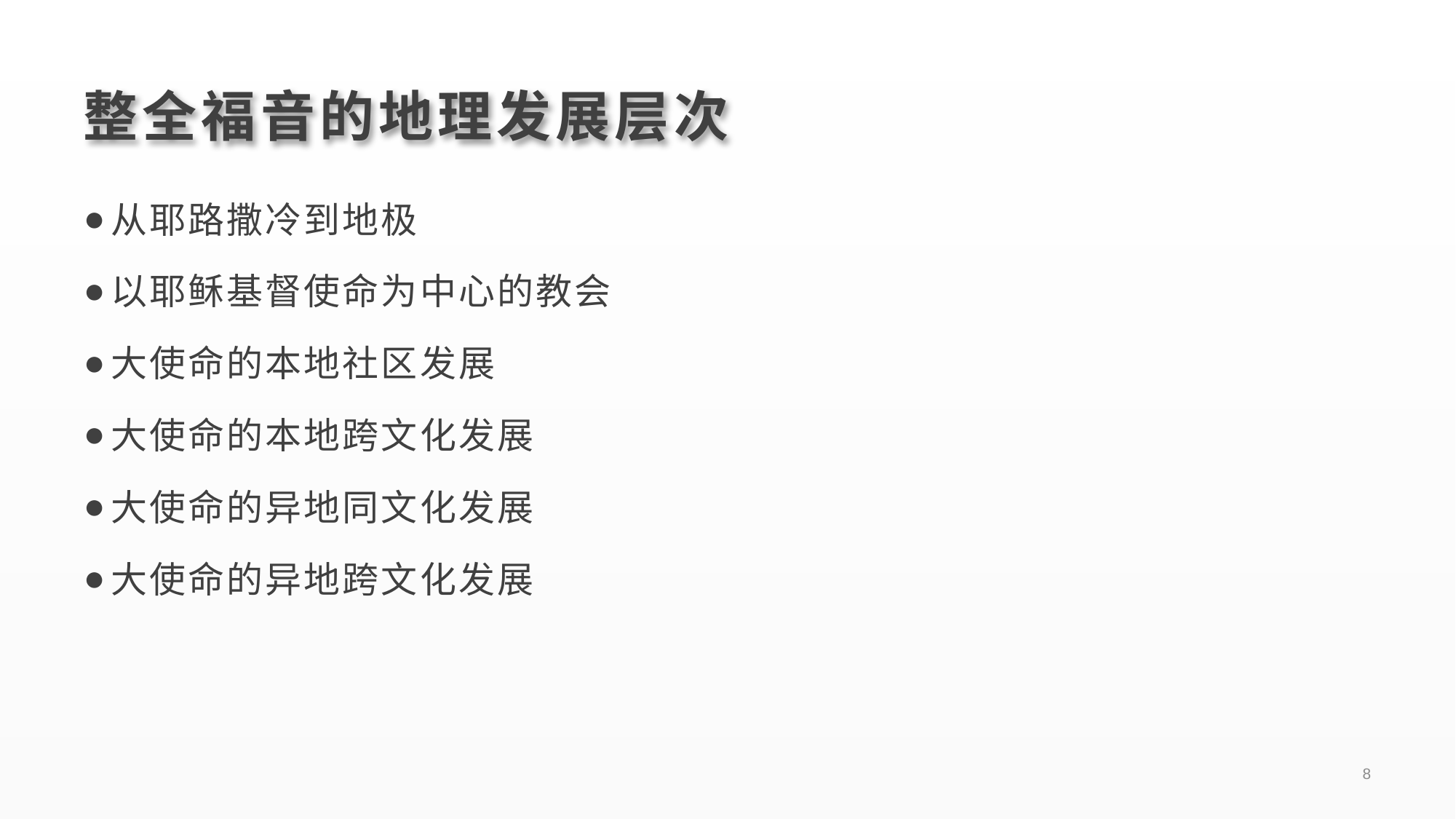

# 整全福音的地理发展层次
从耶路撒冷到地极
以耶稣基督使命为中心的教会
大使命的本地社区发展
大使命的本地跨文化发展
大使命的异地同文化发展
大使命的异地跨文化发展
8